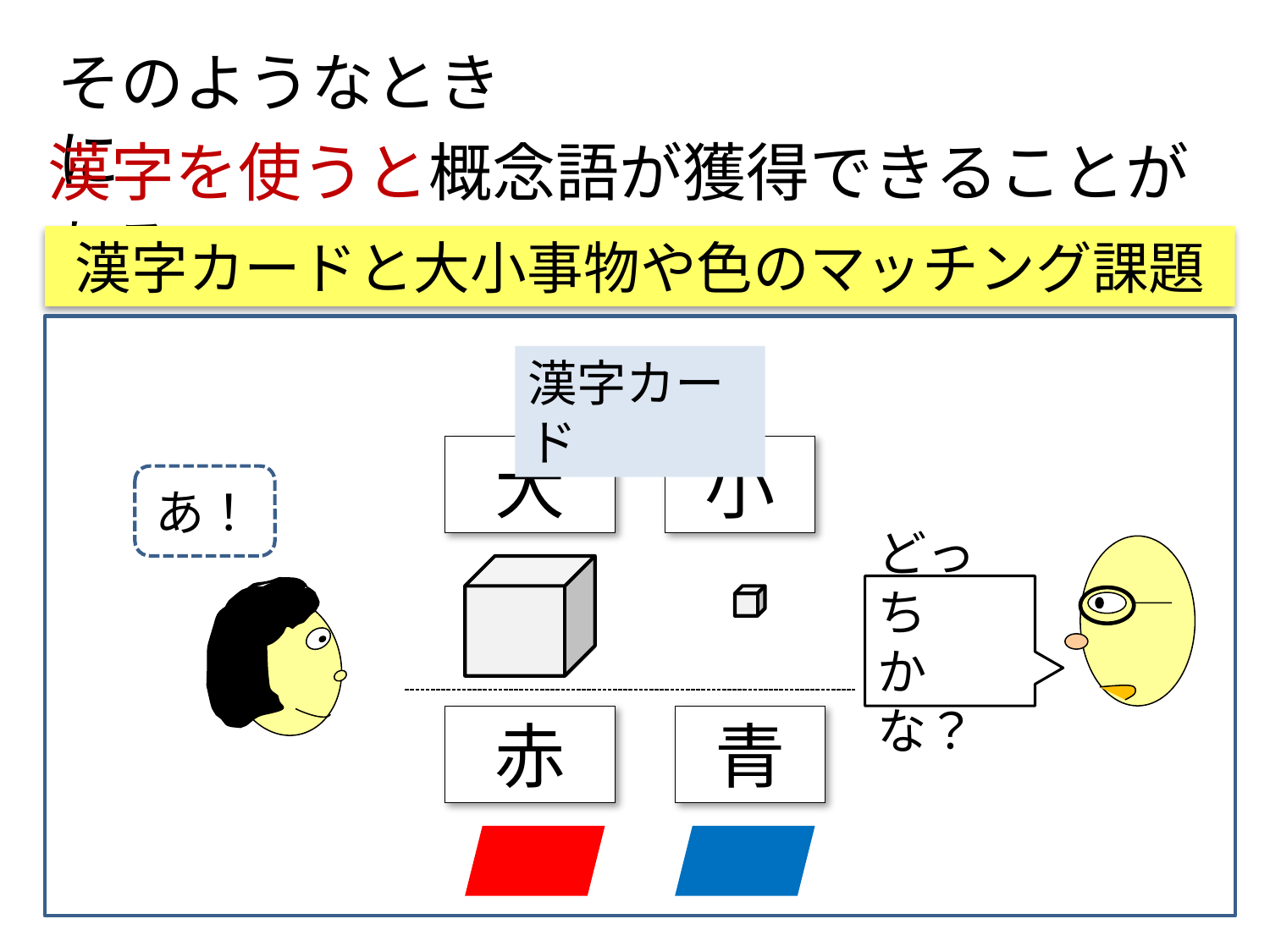

そのようなときに
漢字を使うと概念語が獲得できることがある
漢字カードと大小事物や色のマッチング課題

漢字カード
大
小
あ！

どっち
かな？

赤
青